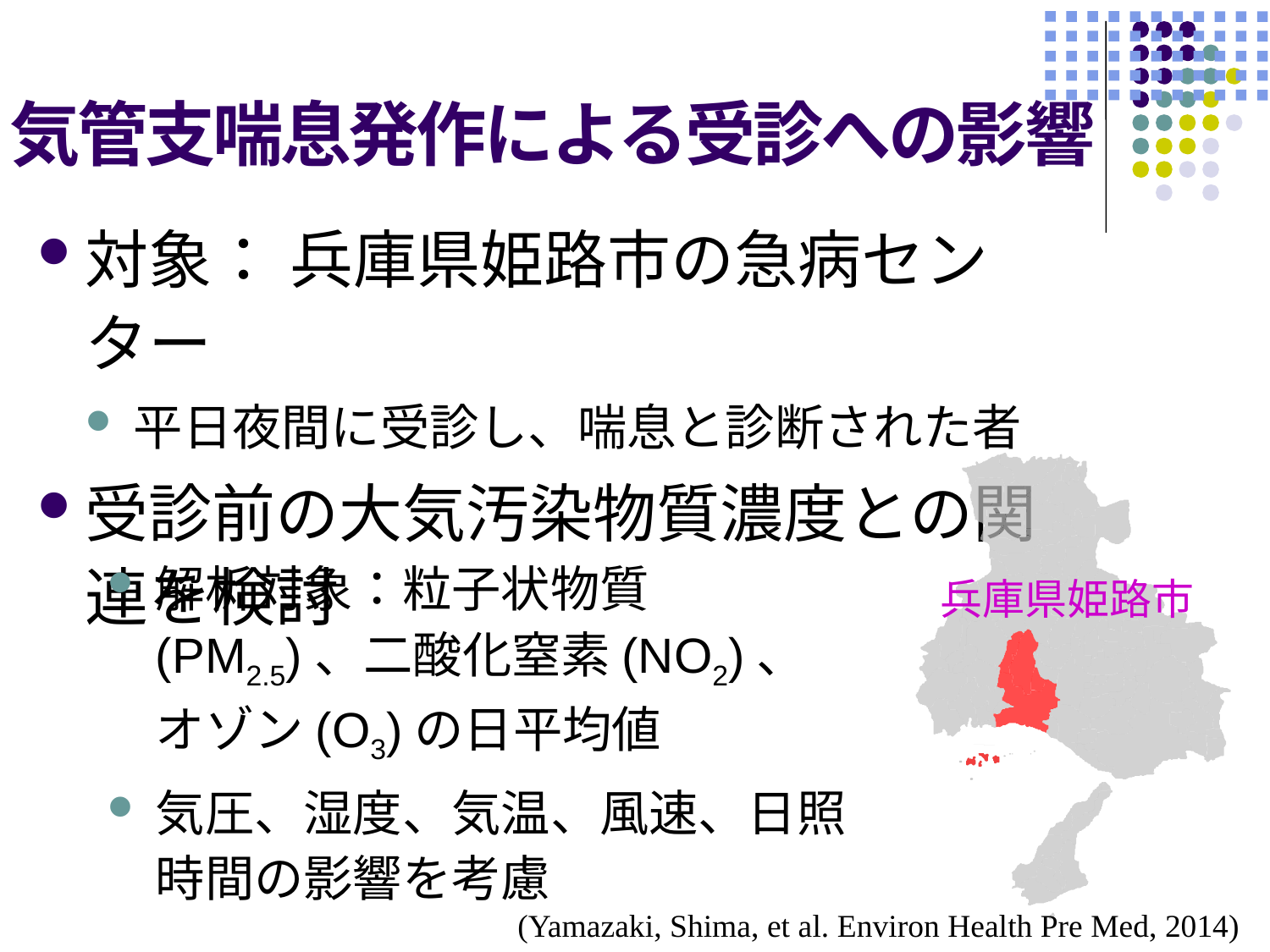

# 気管支喘息発作による受診への影響
対象： 兵庫県姫路市の急病センター
平日夜間に受診し、喘息と診断された者
受診前の大気汚染物質濃度との関連を検討

解析対象：粒子状物質(PM2.5)、二酸化窒素(NO2)、オゾン(O3)の日平均値
気圧、湿度、気温、風速、日照時間の影響を考慮
兵庫県姫路市
(Yamazaki, Shima, et al. Environ Health Pre Med, 2014)